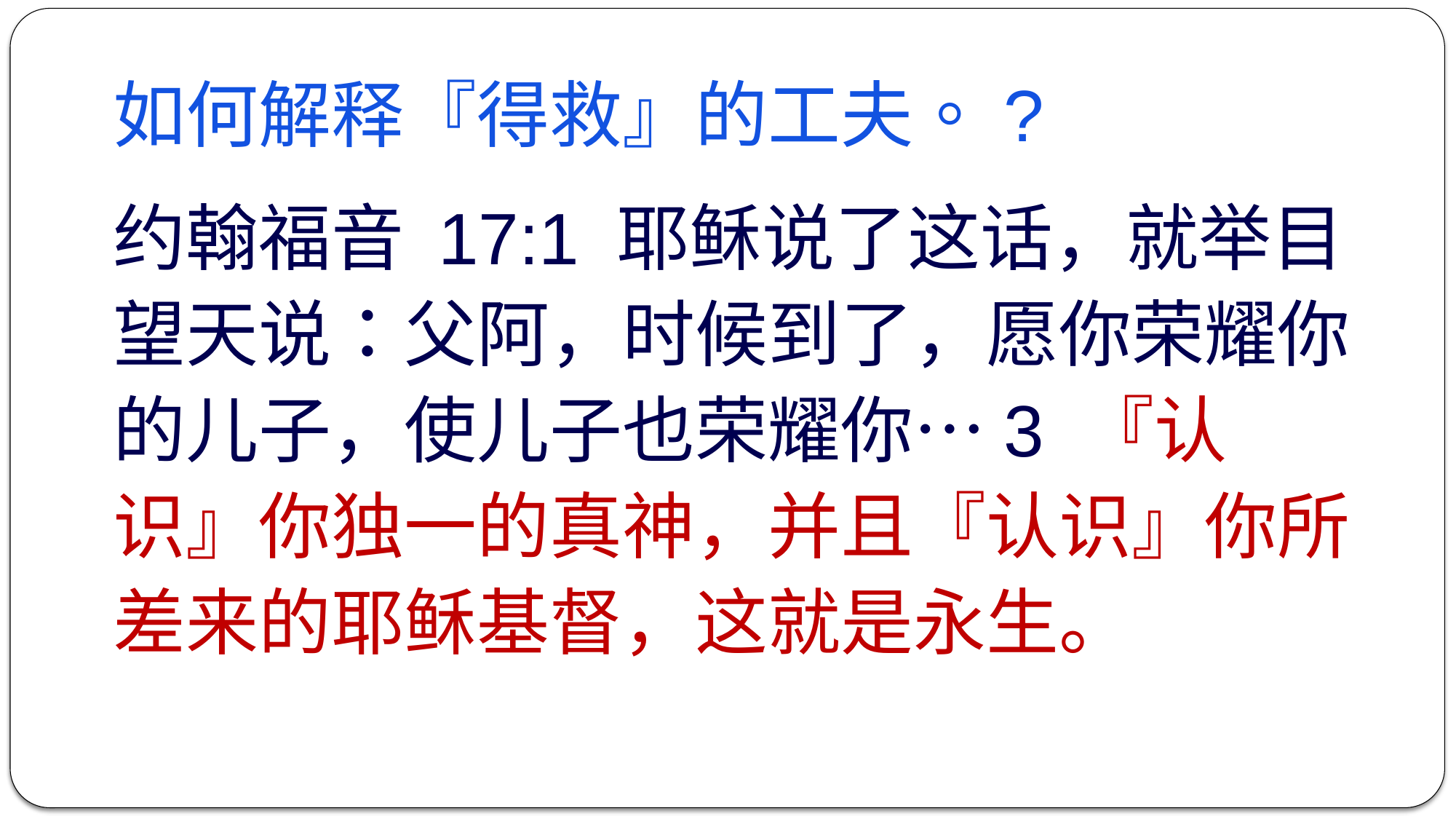

如何解释『得救』的工夫。?
约翰福音 17:1 耶稣说了这话，就举目望天说：父阿，时候到了，愿你荣耀你的儿子，使儿子也荣耀你…3 『认识』你独一的真神，并且『认识』你所差来的耶稣基督，这就是永生。